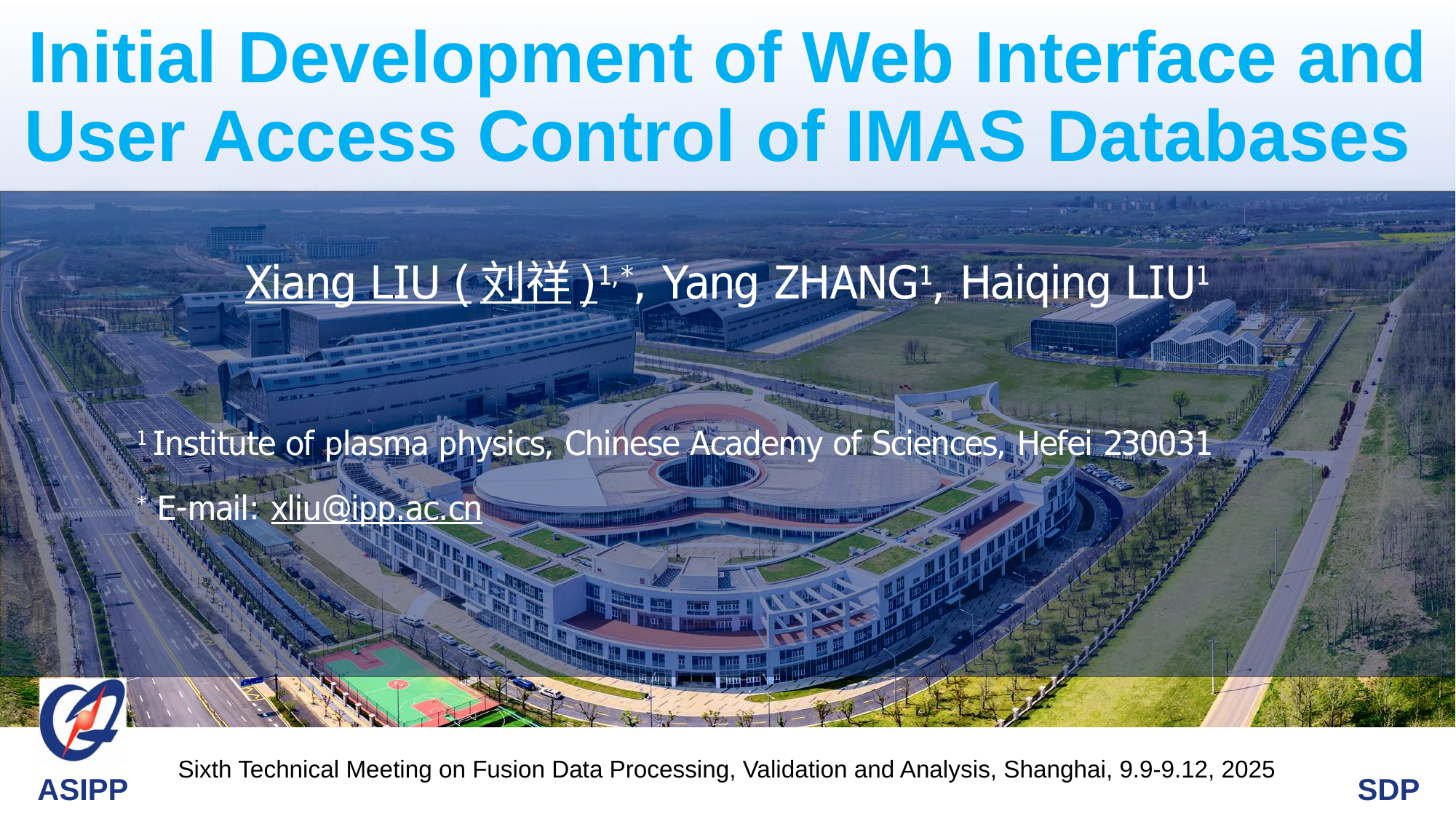

Initial Development of Web Interface and User Access Control of IMAS Databases
| Xiang LIU (刘祥)1,\*, Yang ZHANG1, Haiqing LIU1 |
| --- |
| 1 Institute of plasma physics, Chinese Academy of Sciences, Hefei 230031 \* E-mail: xliu@ipp.ac.cn |
| --- |
Sixth Technical Meeting on Fusion Data Processing, Validation and Analysis, Shanghai, 9.9-9.12, 2025